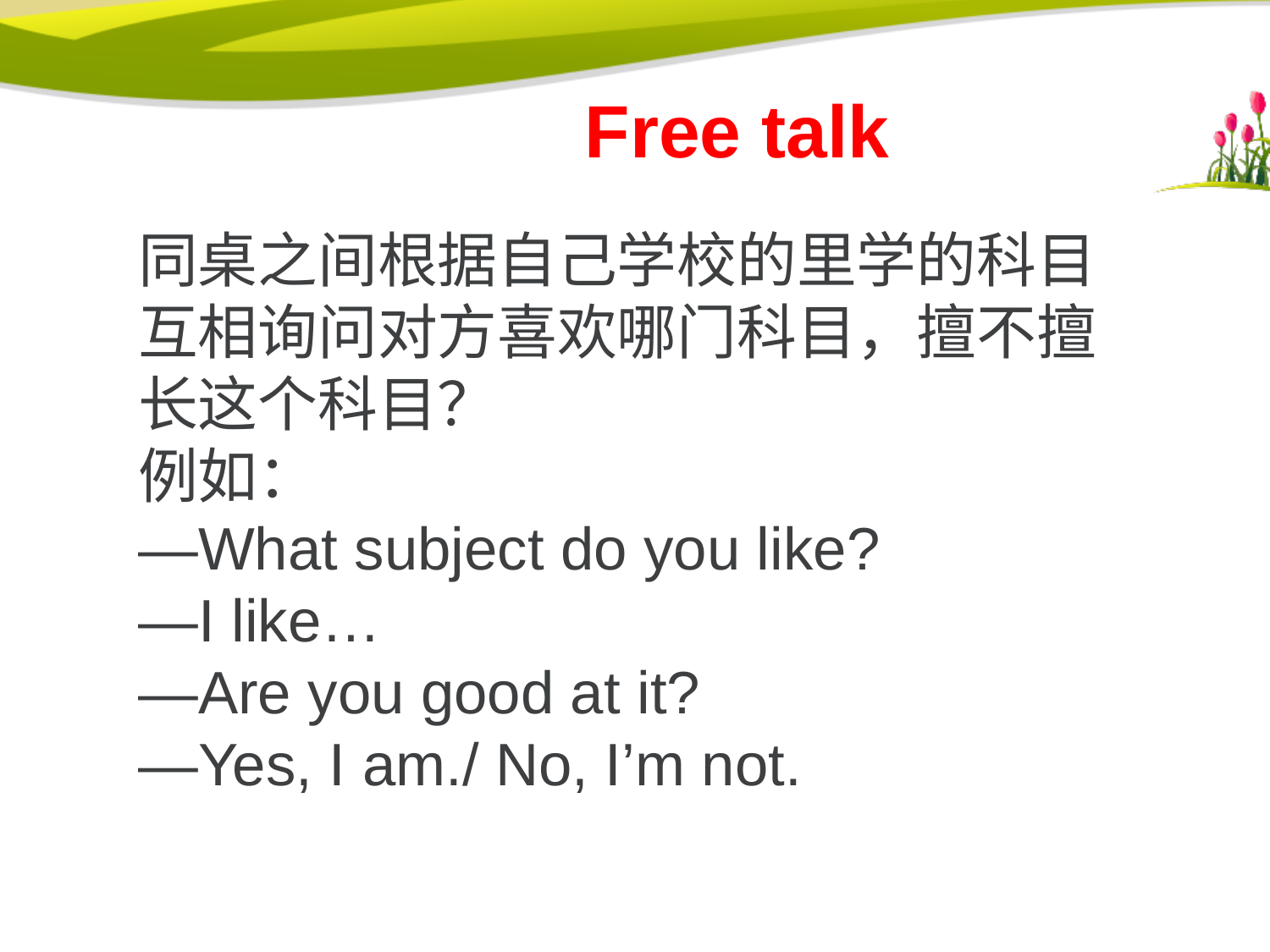

Free talk
同桌之间根据自己学校的里学的科目互相询问对方喜欢哪门科目，擅不擅长这个科目？
例如：
—What subject do you like?
—I like…
—Are you good at it?
—Yes, I am./ No, I’m not.